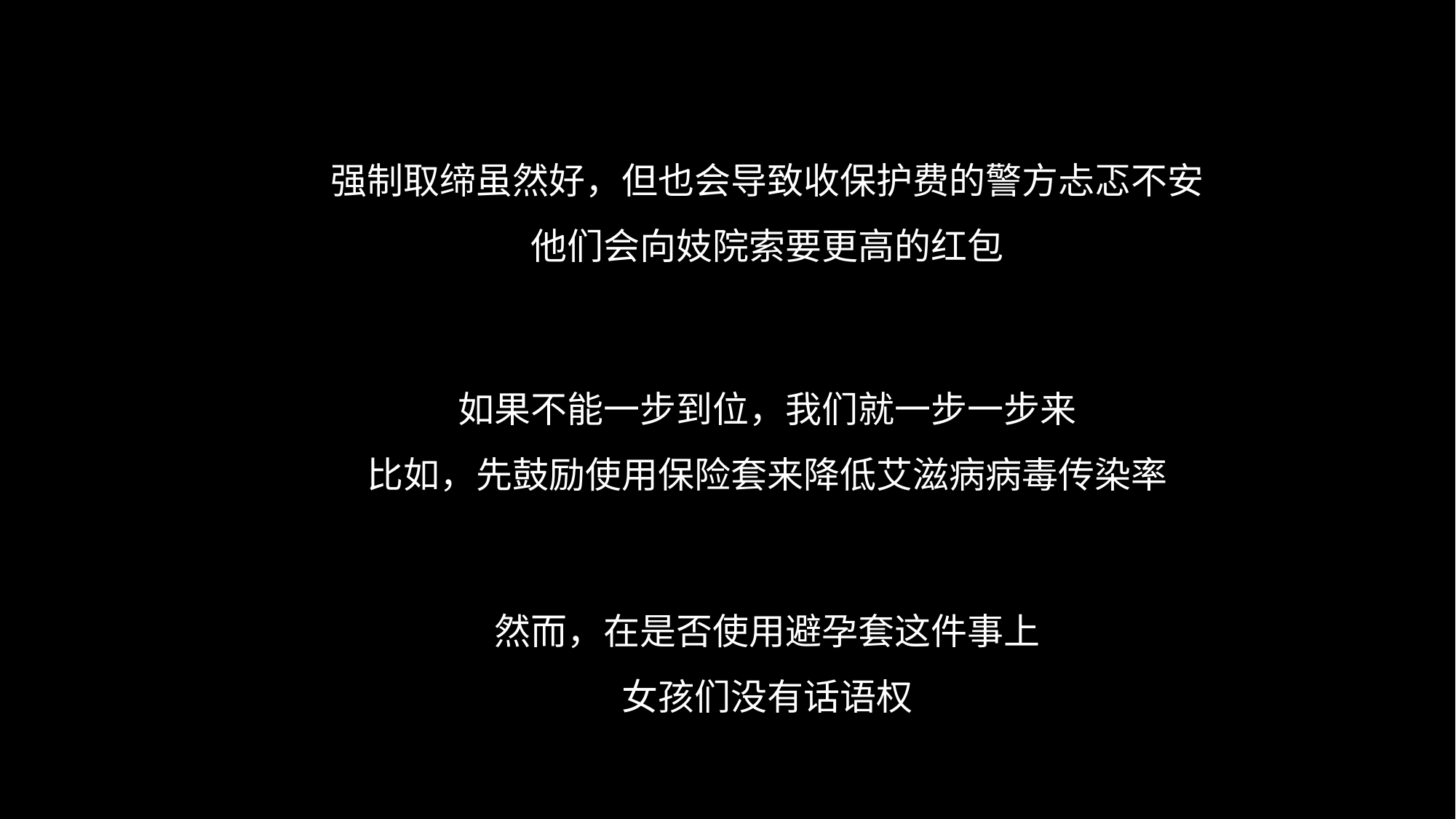

强制取缔虽然好，但也会导致收保护费的警方忐忑不安
他们会向妓院索要更高的红包

如果不能一步到位，我们就一步一步来
比如，先鼓励使用保险套来降低艾滋病病毒传染率

然而，在是否使用避孕套这件事上
女孩们没有话语权
#